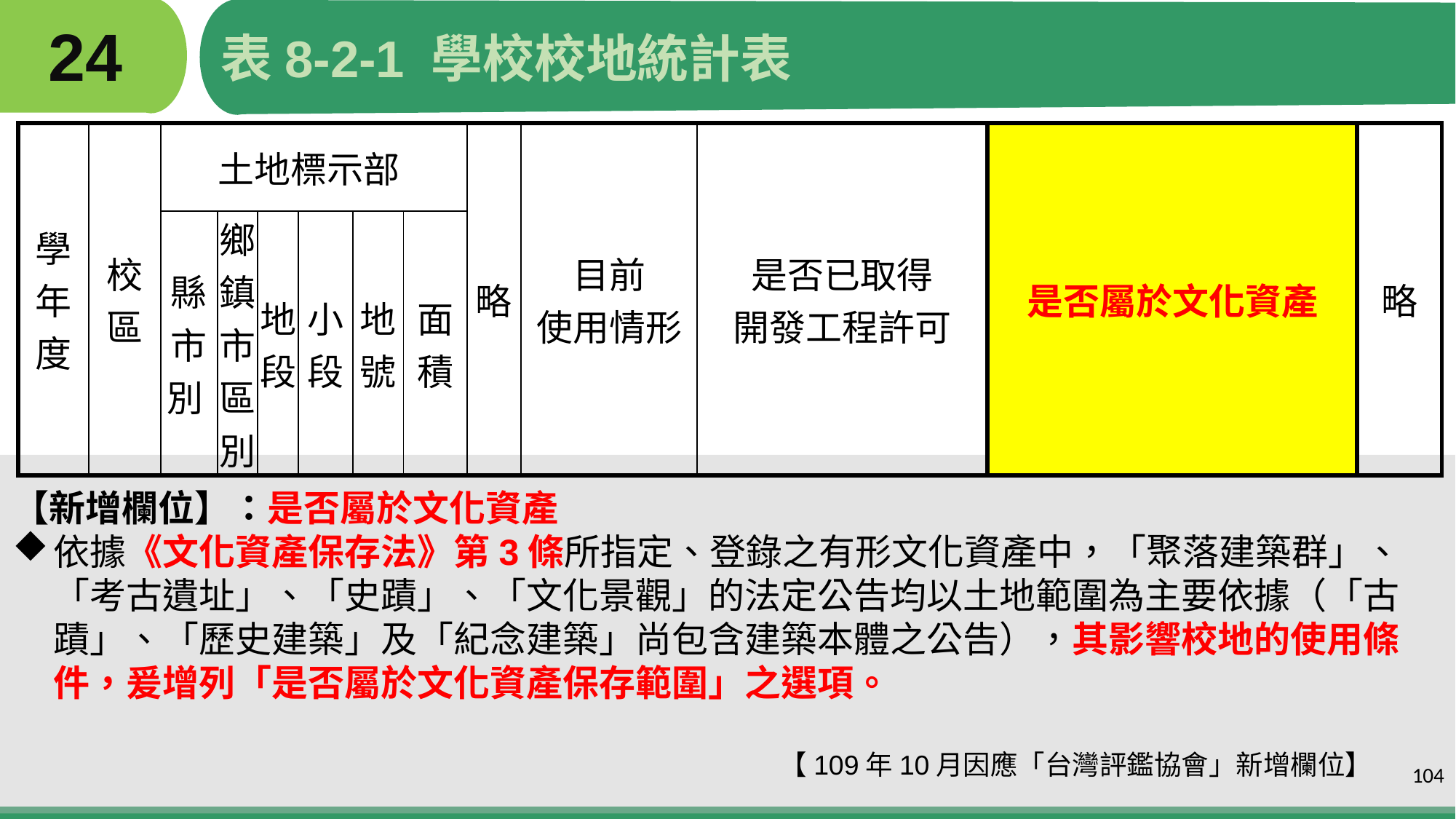

# 24
表8-2-1 學校校地統計表
| 學年度 | 校區 | 土地標示部 |  |  |  |  |  | 略 | 目前 使用情形 | 是否已取得 開發工程許可 | 是否屬於文化資產 | 略 |
| --- | --- | --- | --- | --- | --- | --- | --- | --- | --- | --- | --- | --- |
|  |  | 縣市別 | 鄉鎮市區別 | 地段 | 小段 | 地號 | 面積 |  |  |  |  |  |
【新增欄位】：是否屬於文化資產
依據《文化資產保存法》第3條所指定、登錄之有形文化資產中，「聚落建築群」、「考古遺址」、「史蹟」、「文化景觀」的法定公告均以土地範圍為主要依據（「古蹟」、「歷史建築」及「紀念建築」尚包含建築本體之公告），其影響校地的使用條件，爰增列「是否屬於文化資產保存範圍」之選項。

                                                                                                                           【109年10月因應「台灣評鑑協會」新增欄位】

104